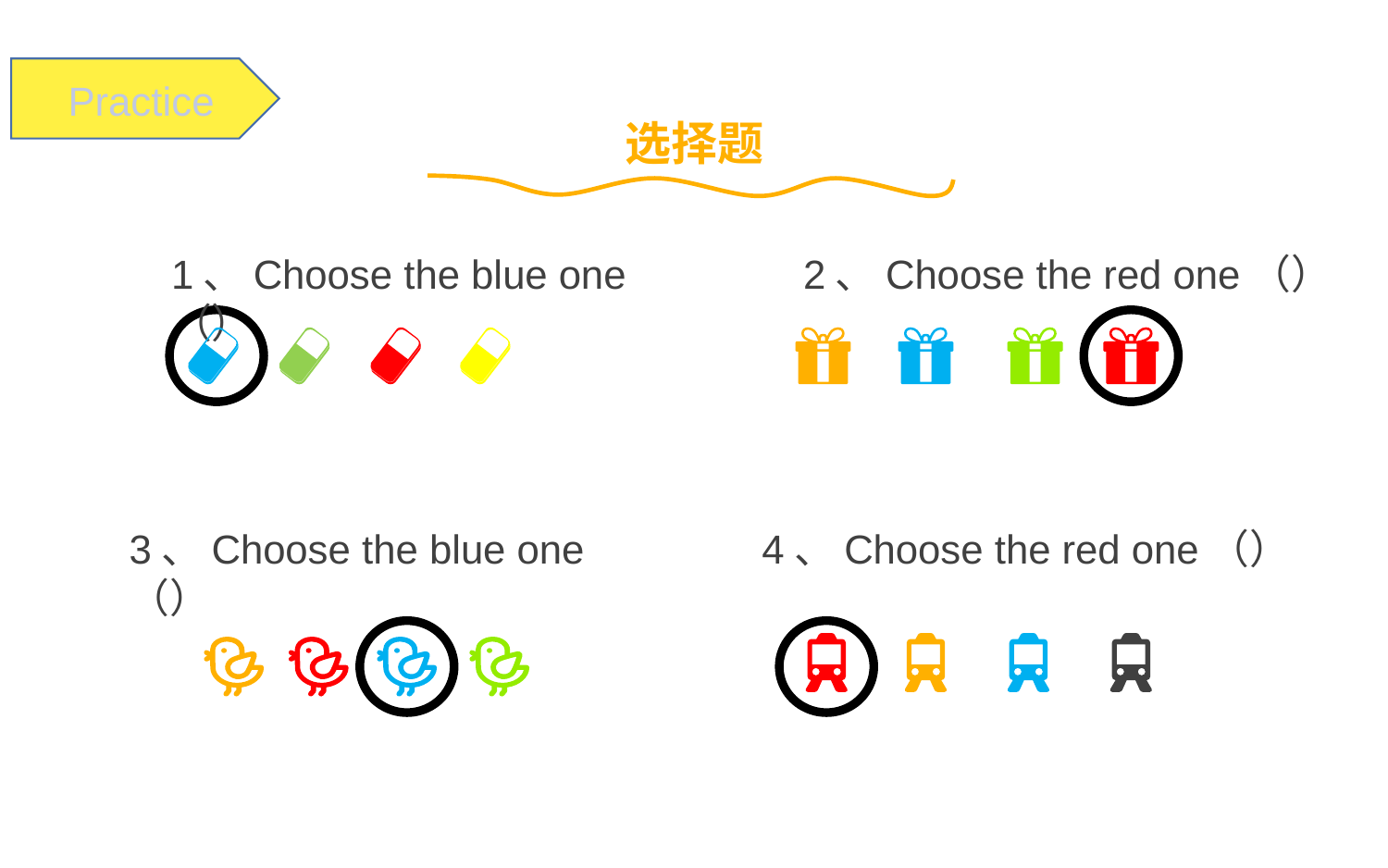

Practice
选择题

1、Choose the blue one（）

2、Choose the red one（）

3、Choose the blue one（）

4、Choose the red one（）